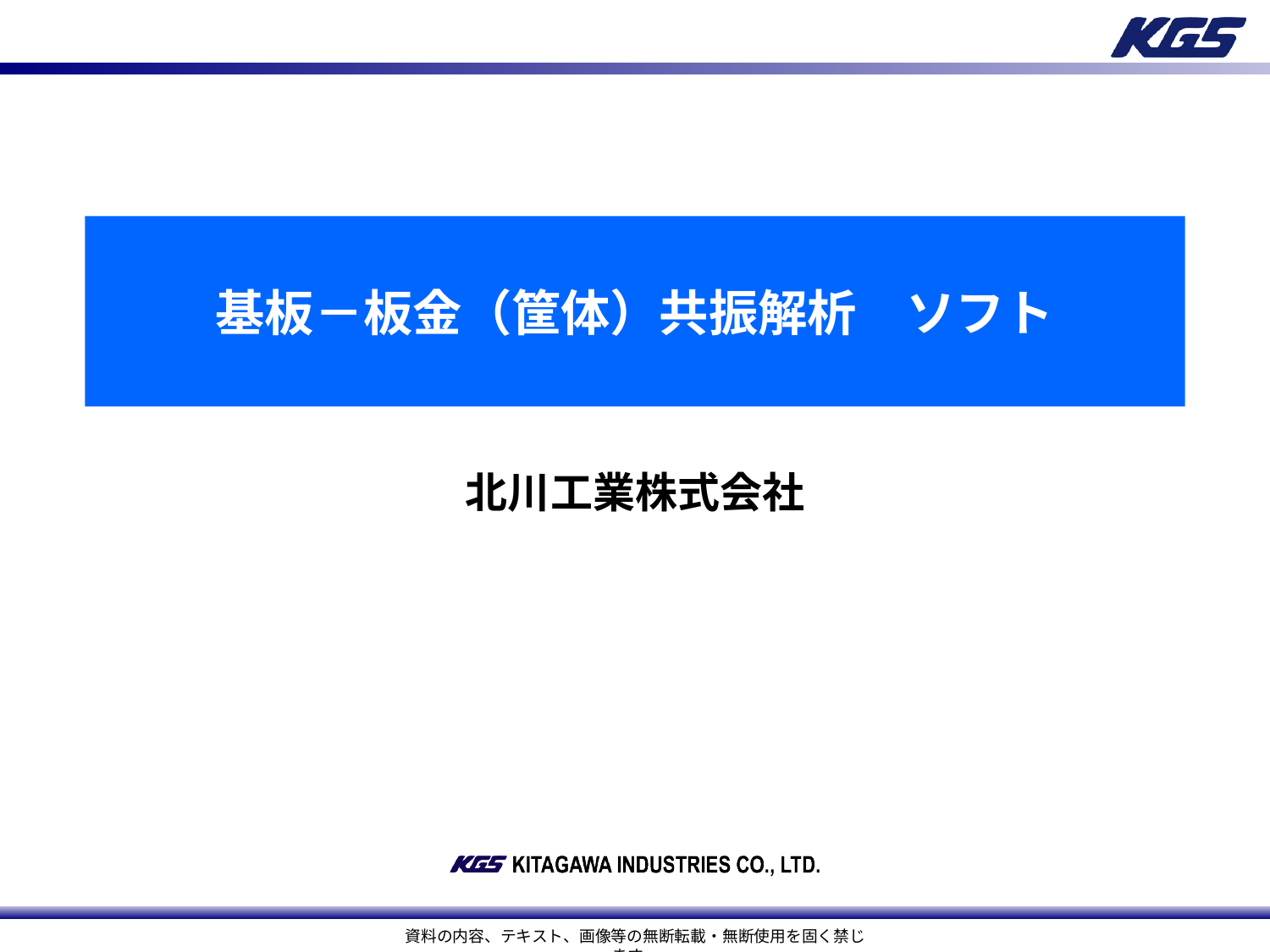

# 基板－板金（筐体）共振解析　ソフト
北川工業株式会社
資料の内容、テキスト、画像等の無断転載・無断使用を固く禁じます。